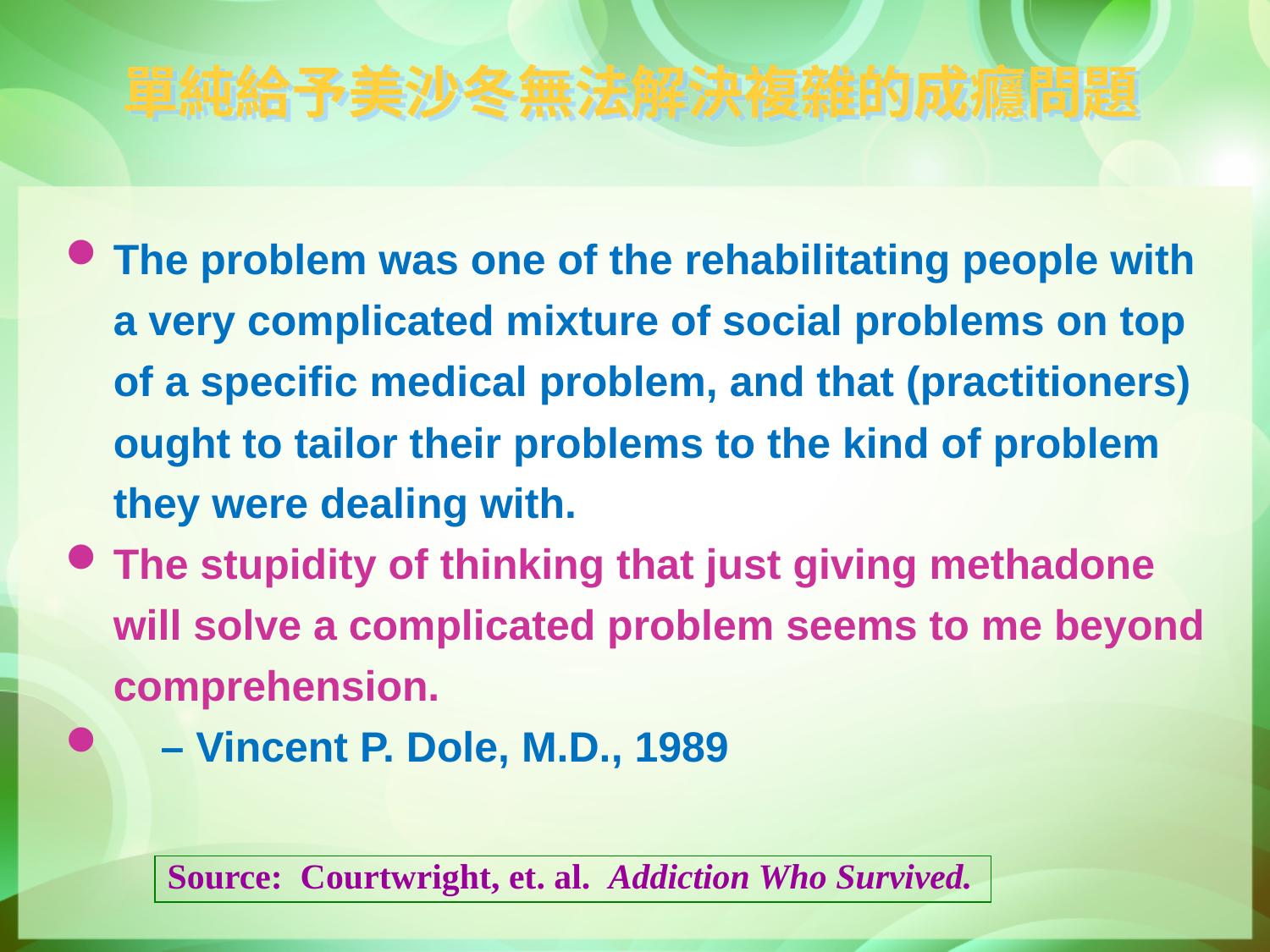

# 單純給予美沙冬無法解決複雜的成癮問題
The problem was one of the rehabilitating people with a very complicated mixture of social problems on top of a specific medical problem, and that (practitioners) ought to tailor their problems to the kind of problem they were dealing with.
The stupidity of thinking that just giving methadone will solve a complicated problem seems to me beyond comprehension.
    – Vincent P. Dole, M.D., 1989
Source:  Courtwright, et. al.  Addiction Who Survived.